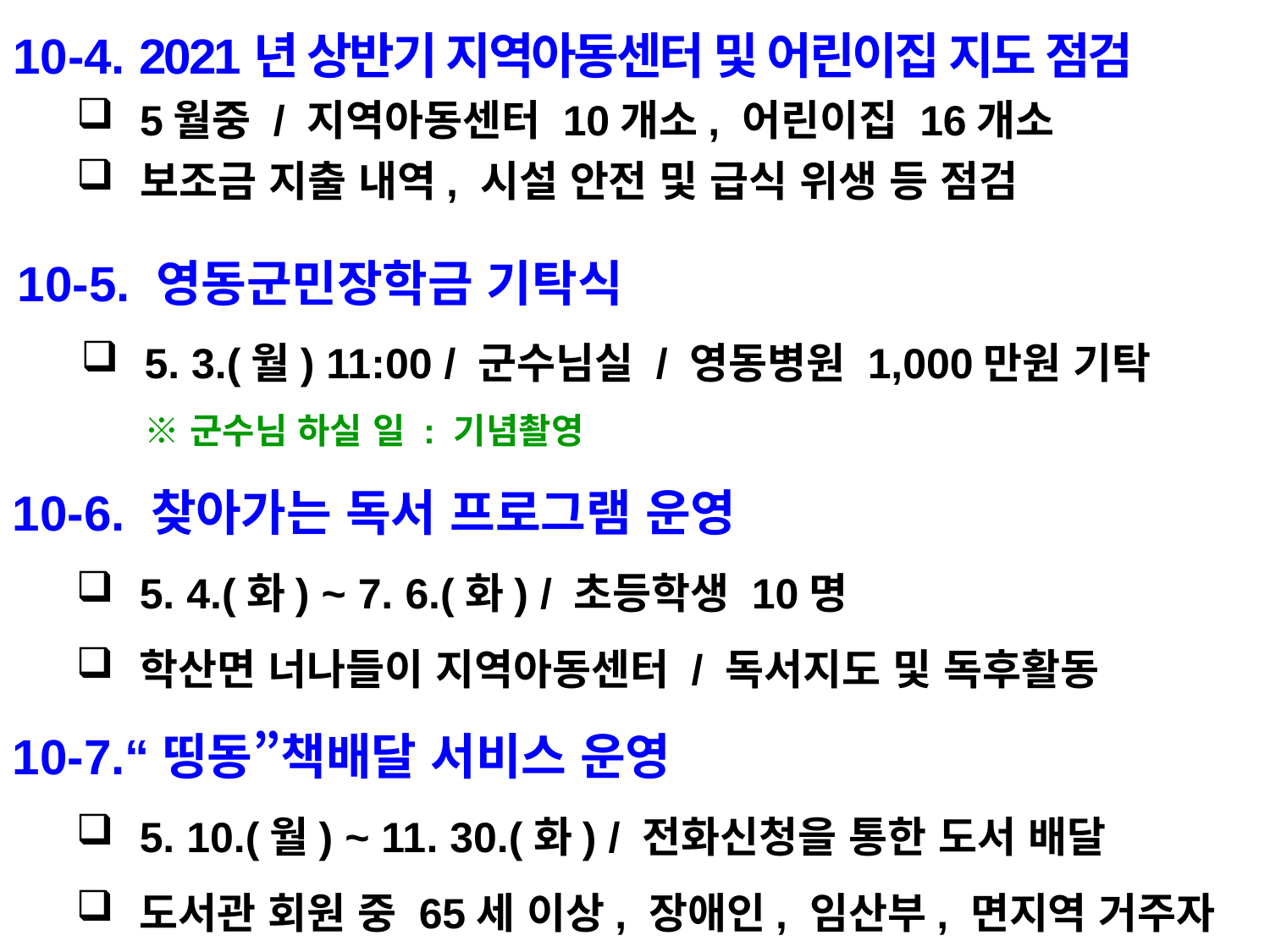

10-4. 2021년 상반기 지역아동센터 및 어린이집 지도 점검
5월중 / 지역아동센터 10개소, 어린이집 16개소
보조금 지출 내역, 시설 안전 및 급식 위생 등 점검

10-5. 영동군민장학금 기탁식
5. 3.(월) 11:00 / 군수님실 / 영동병원 1,000만원 기탁
※ 군수님 하실 일 : 기념촬영

10-6. 찾아가는 독서 프로그램 운영
5. 4.(화) ~ 7. 6.(화) / 초등학생 10명
학산면 너나들이 지역아동센터 / 독서지도 및 독후활동
10-7.“띵동”책배달 서비스 운영
5. 10.(월) ~ 11. 30.(화) / 전화신청을 통한 도서 배달
도서관 회원 중 65세 이상, 장애인, 임산부, 면지역 거주자